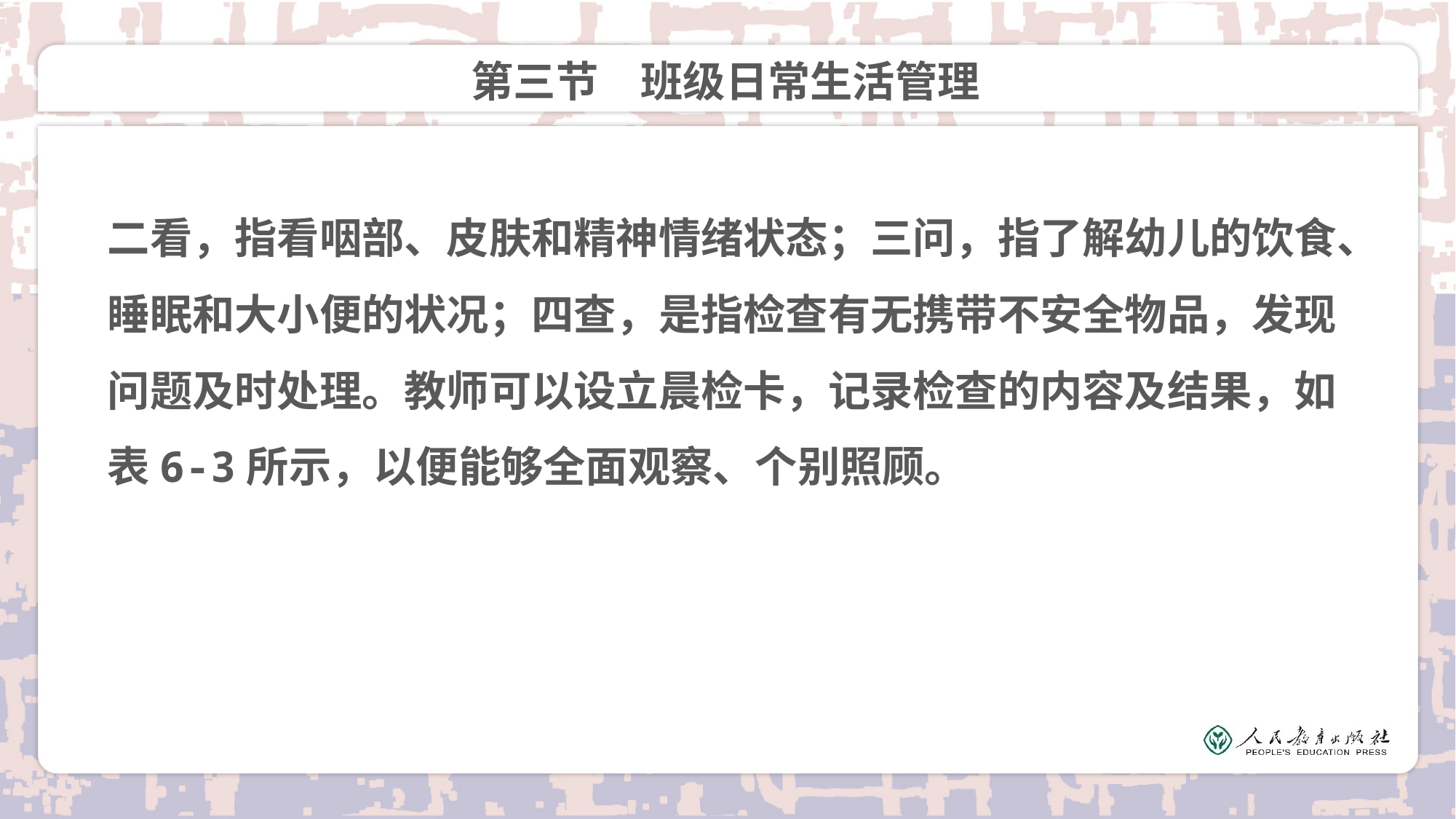

# 第三节　班级日常生活管理
二看，指看咽部、皮肤和精神情绪状态；三问，指了解幼儿的饮食、睡眠和大小便的状况；四查，是指检查有无携带不安全物品，发现问题及时处理。教师可以设立晨检卡，记录检查的内容及结果，如表6-3所示，以便能够全面观察、个别照顾。